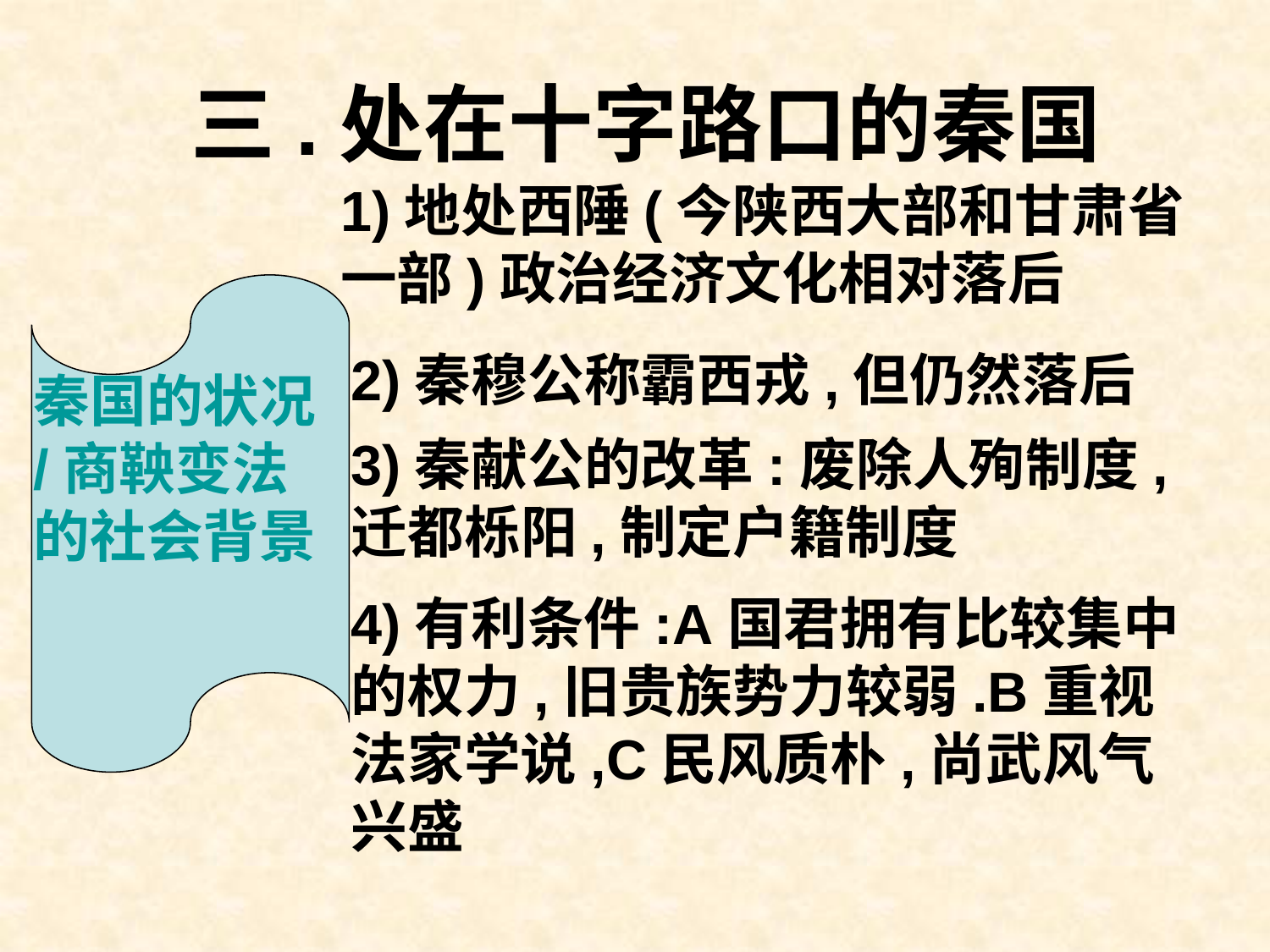

# 三.处在十字路口的秦国
1)地处西陲(今陕西大部和甘肃省一部)政治经济文化相对落后

2)秦穆公称霸西戎,但仍然落后
秦国的状况/商鞅变法的社会背景
3)秦献公的改革:废除人殉制度,迁都栎阳,制定户籍制度
4)有利条件:A国君拥有比较集中的权力,旧贵族势力较弱.B重视法家学说,C民风质朴,尚武风气兴盛